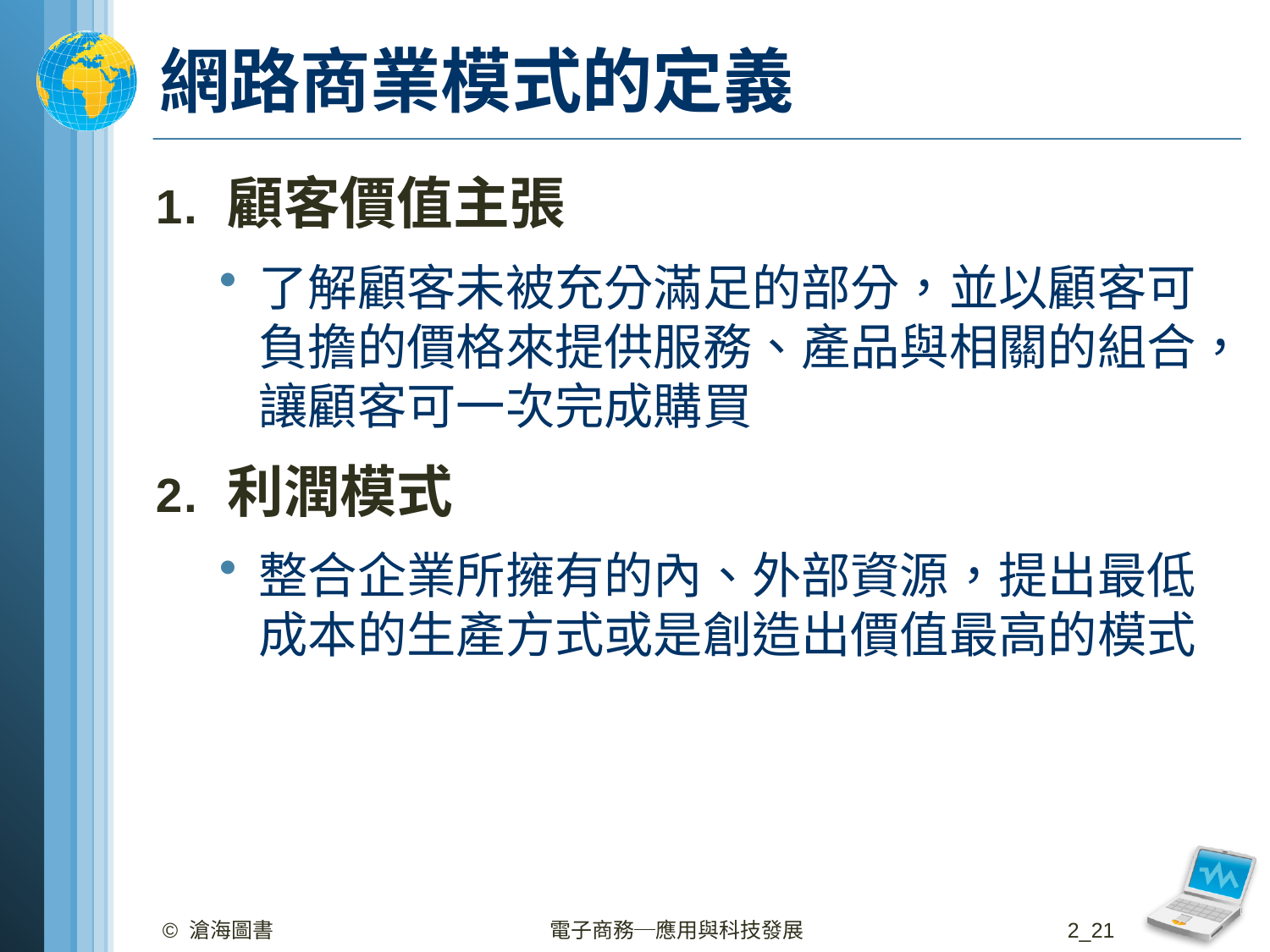

# 網路商業模式的定義
顧客價值主張
了解顧客未被充分滿足的部分，並以顧客可負擔的價格來提供服務、產品與相關的組合，讓顧客可一次完成購買
利潤模式
整合企業所擁有的內、外部資源，提出最低成本的生產方式或是創造出價值最高的模式
© 滄海圖書
電子商務─應用與科技發展
2_21